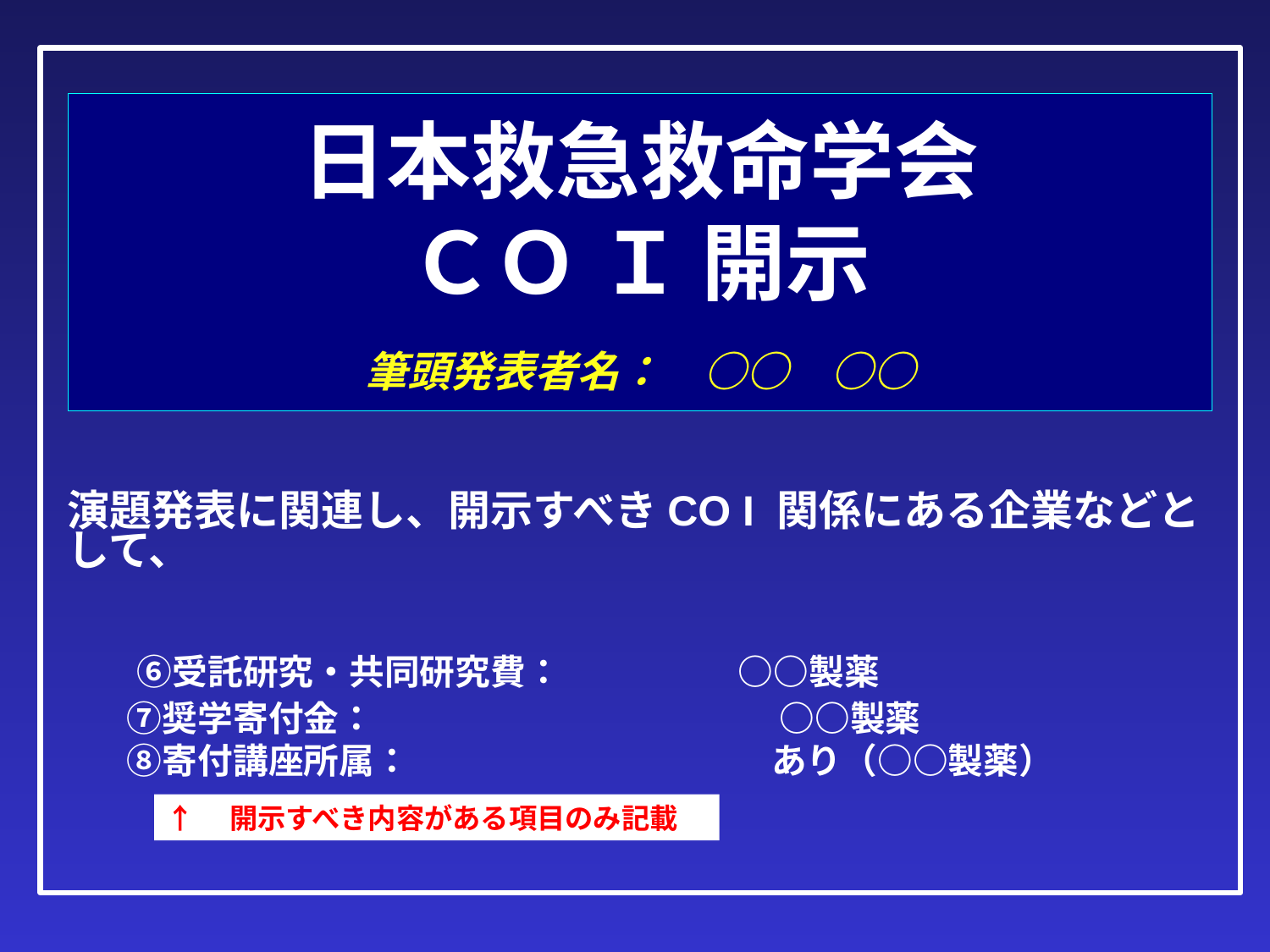

# 日本救急救命学会 ＣＯ Ｉ 開示 　 筆頭発表者名：　○○　○○
演題発表に関連し、開示すべきCO I 関係にある企業などとして、

　 ⑥受託研究・共同研究費：　　　　　○○製薬
　   ⑦奨学寄付金：　 　　　　　　　　 　　○○製薬
　   ⑧寄付講座所属：　　　　　　　　　　 あり（○○製薬）
↑　開示すべき内容がある項目のみ記載